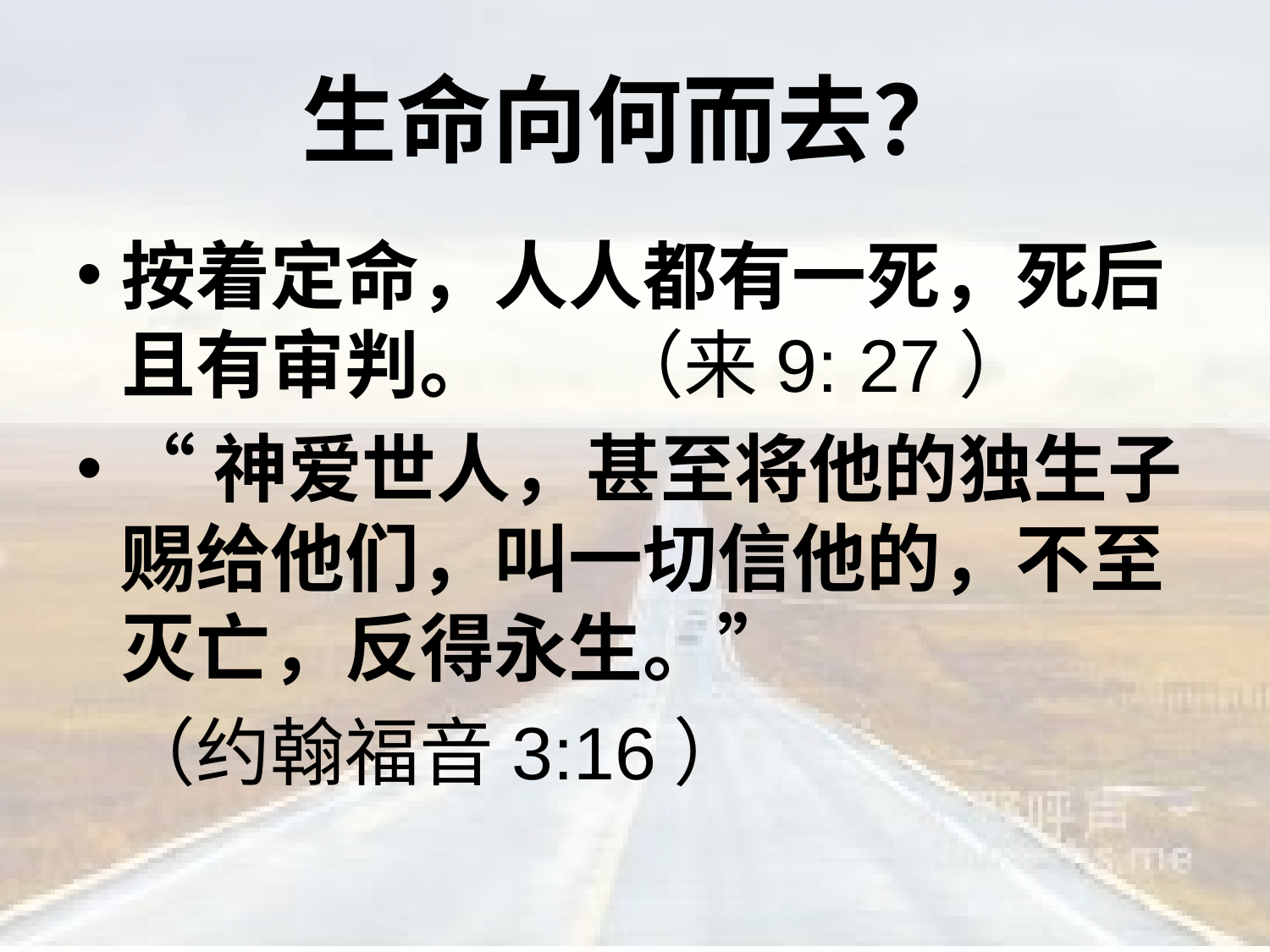

# 生命向何而去？
按着定命，人人都有一死，死后且有审判。		（来9: 27）
“神爱世人，甚至将他的独生子赐给他们，叫一切信他的，不至灭亡，反得永生。”
					（约翰福音3:16）